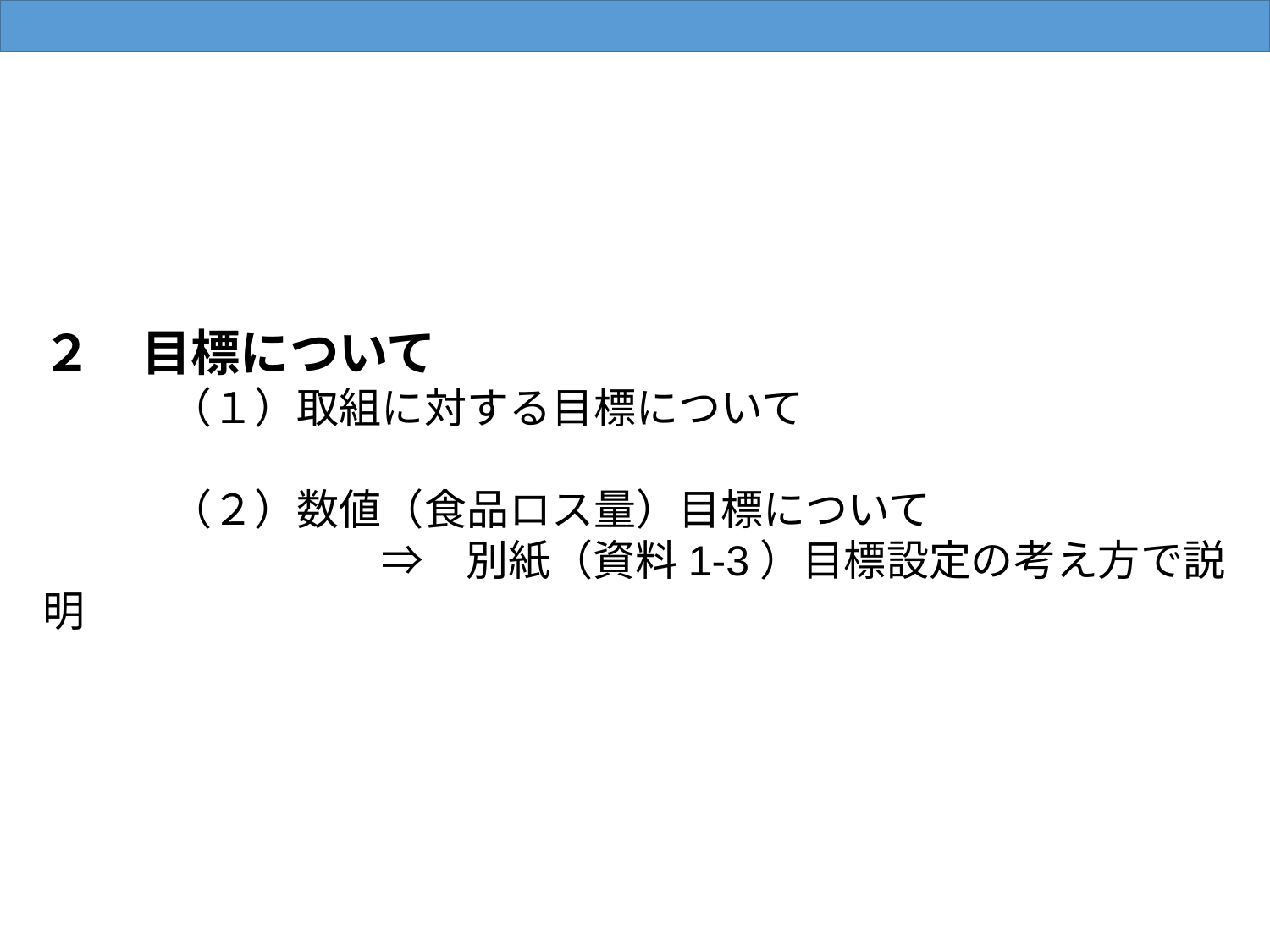

9
２　目標について
　　　（１）取組に対する目標について

　　　（２）数値（食品ロス量）目標について
　　　　　　　　⇒　別紙（資料1-3）目標設定の考え方で説明